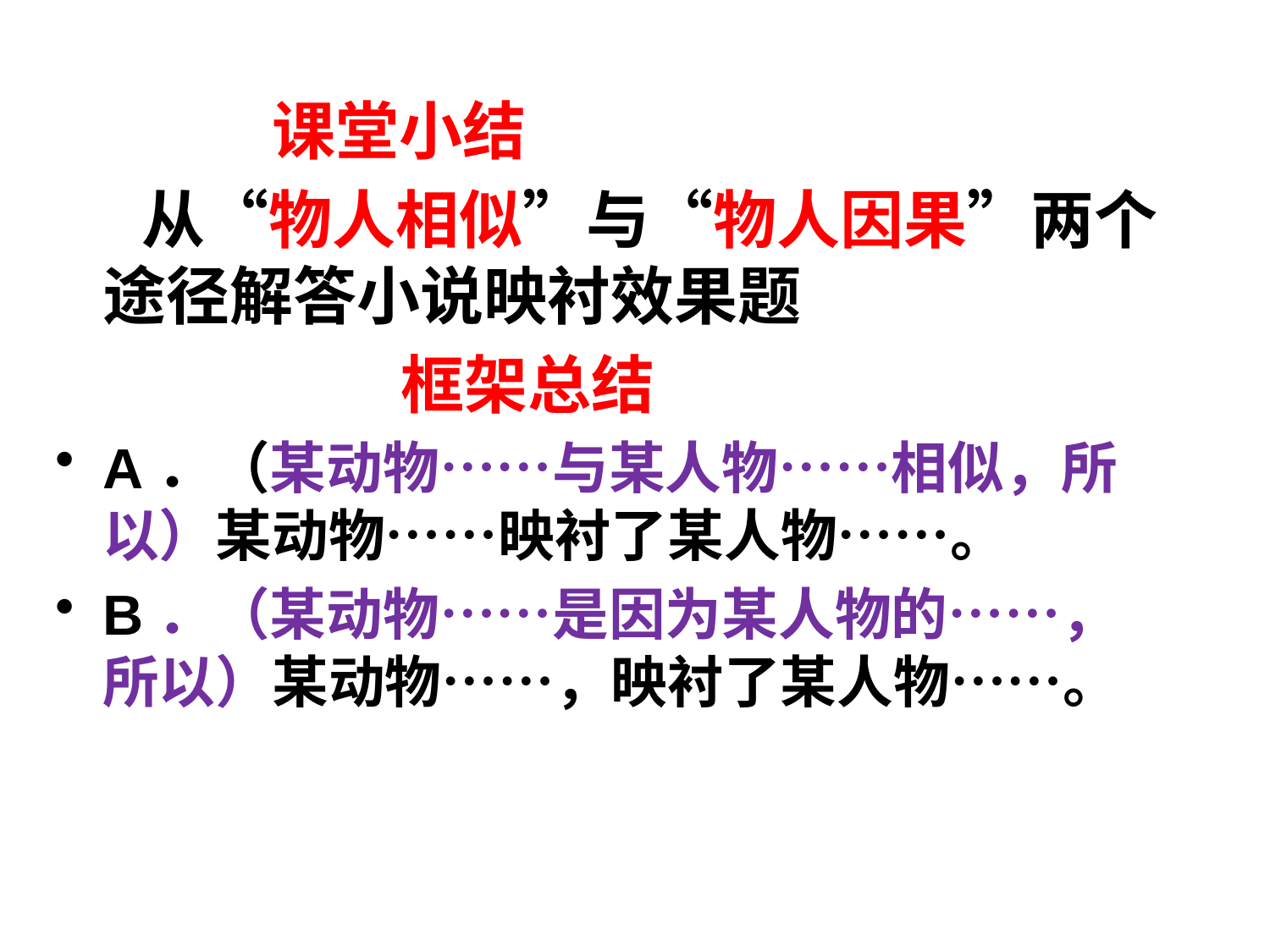

#
              课堂小结
     从“物人相似”与“物人因果”两个途径解答小说映衬效果题
                       框架总结
A．（某动物……与某人物……相似，所以）某动物……映衬了某人物……。
B．（某动物……是因为某人物的……，所以）某动物……，映衬了某人物……。